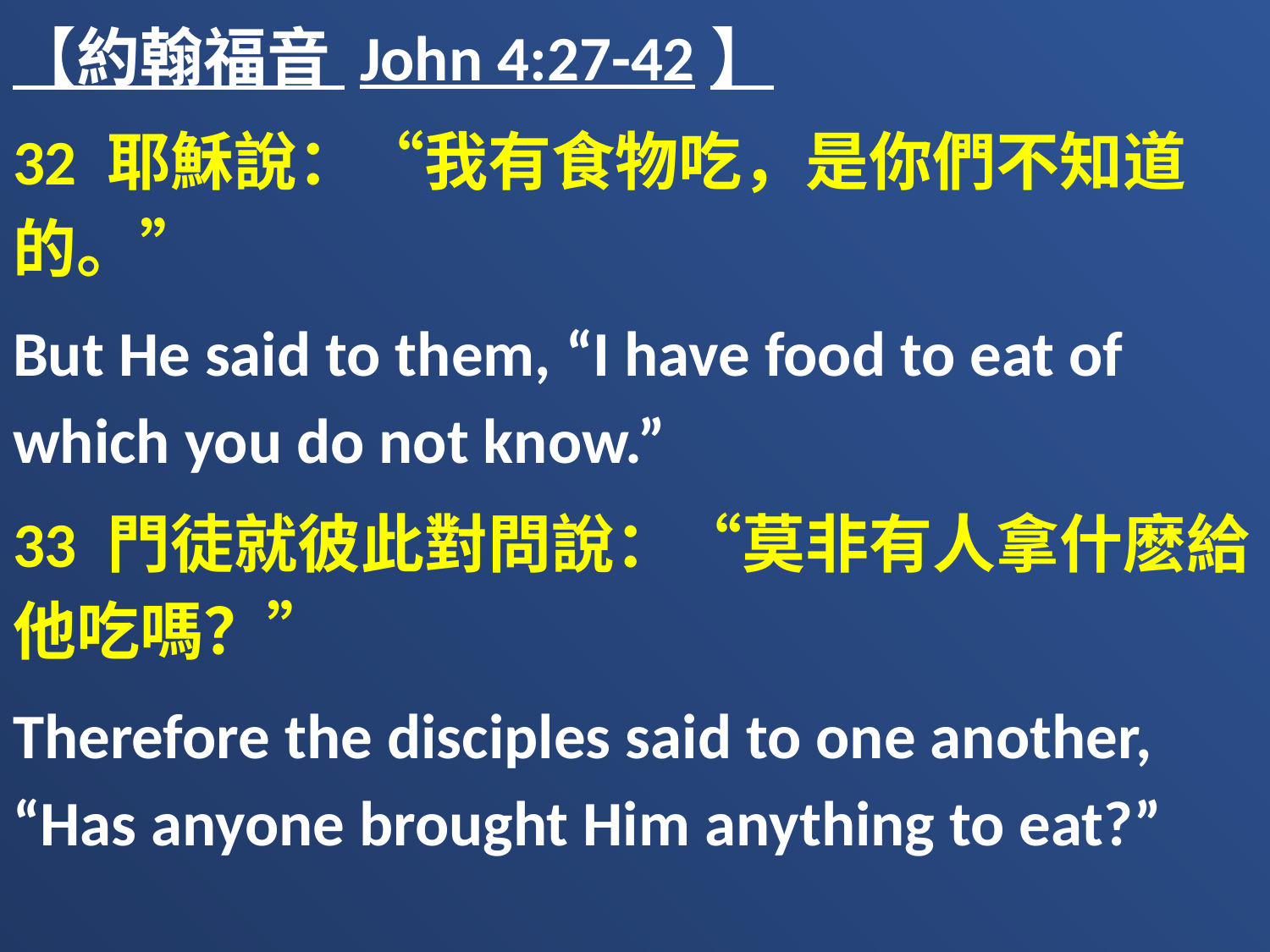

【約翰福音 John 4:27-42】
32 耶穌說：“我有食物吃，是你們不知道的。”
But He said to them, “I have food to eat of which you do not know.”
33 門徒就彼此對問說：“莫非有人拿什麽給他吃嗎？”
Therefore the disciples said to one another, “Has anyone brought Him anything to eat?”